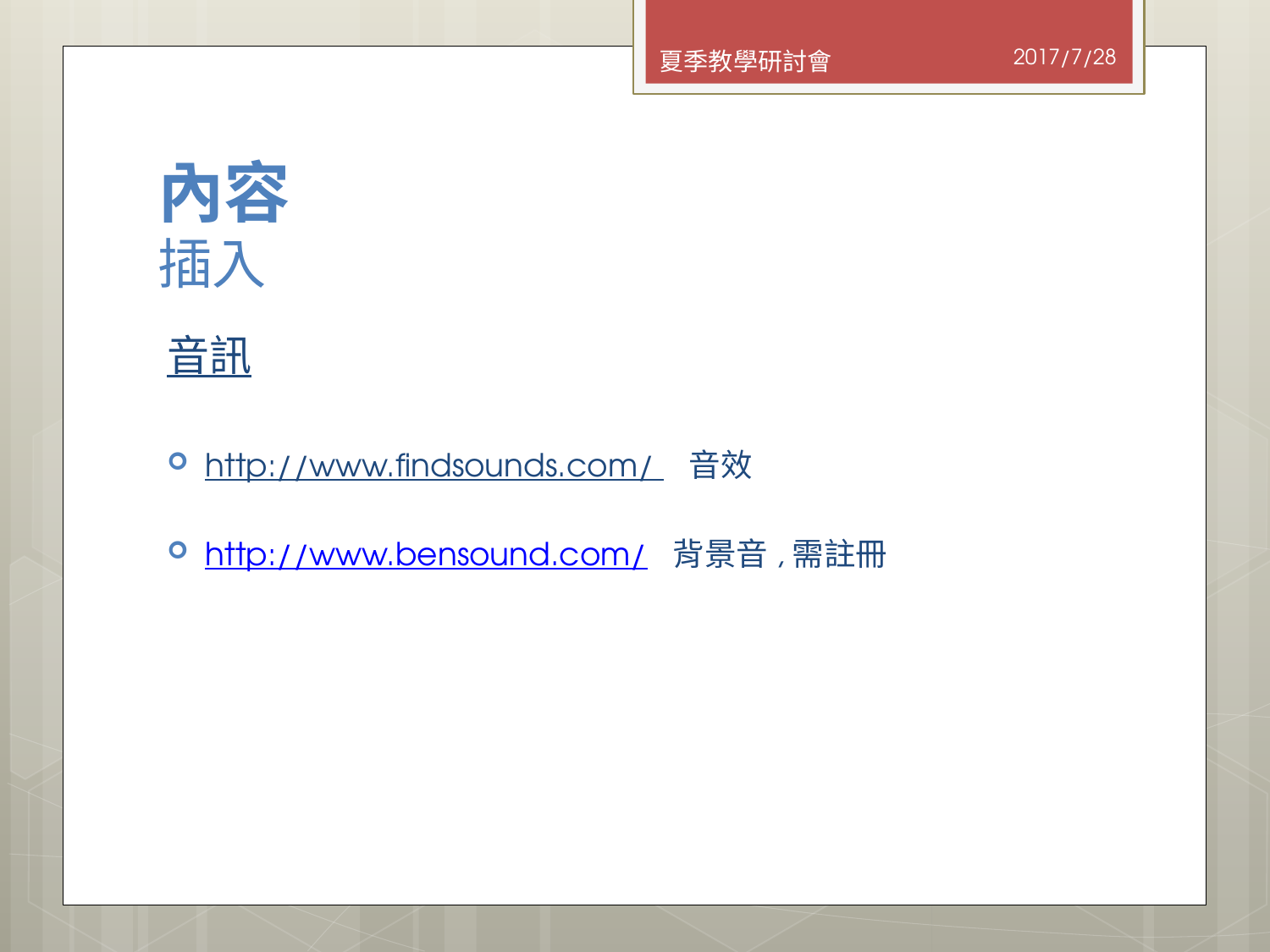

2017/7/28
# 內容 插入
音訊

http://www.findsounds.com/   音效

http://www.bensound.com/  背景音,需註冊